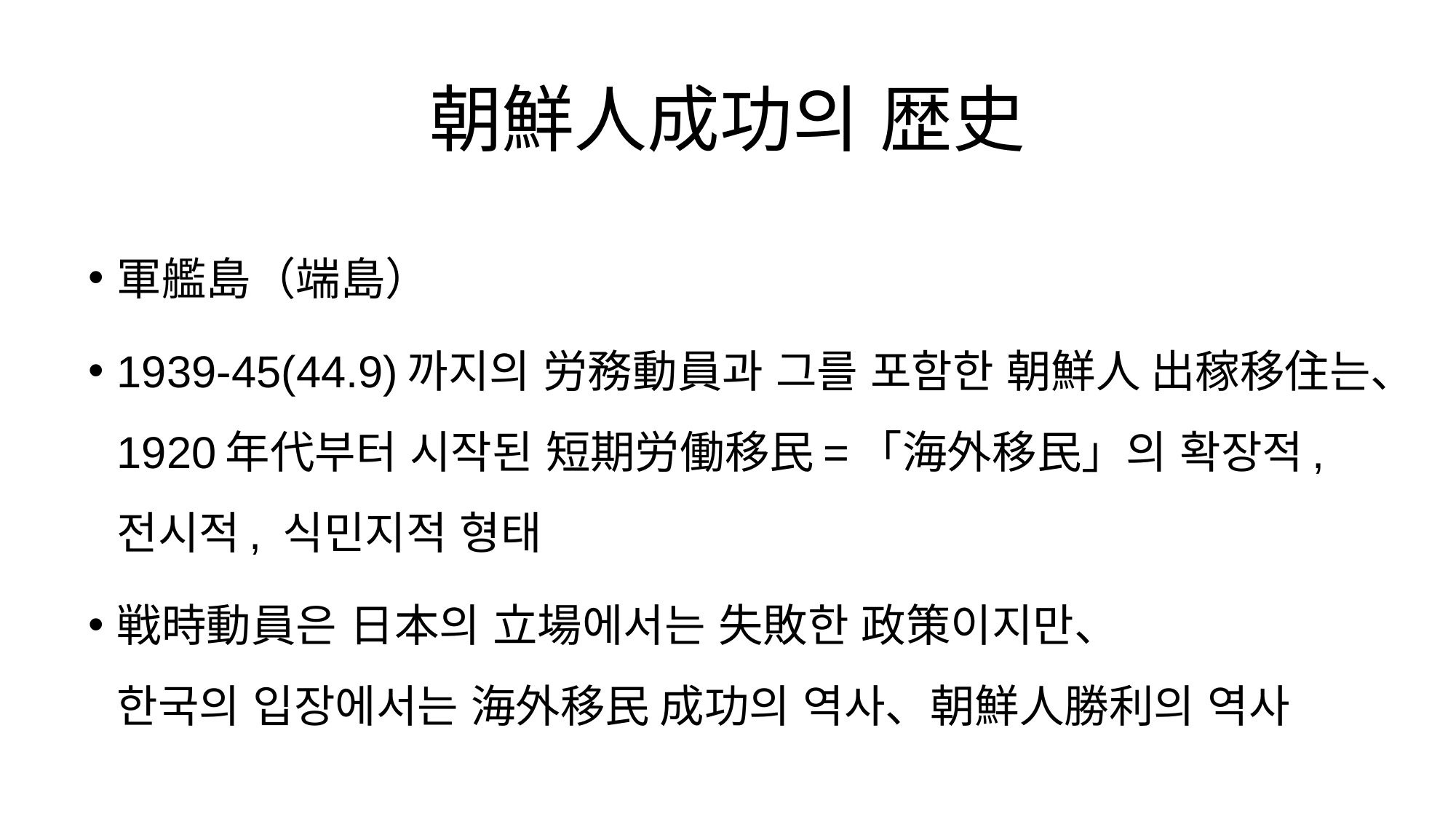

# 朝鮮人成功의 歴史
軍艦島（端島）
1939-45(44.9)까지의 労務動員과 그를 포함한 朝鮮人 出稼移住는、1920年代부터 시작된 短期労働移民=「海外移民」의 확장적, 전시적, 식민지적 형태
戦時動員은 日本의 立場에서는 失敗한 政策이지만、
한국의 입장에서는 海外移民 成功의 역사、朝鮮人勝利의 역사